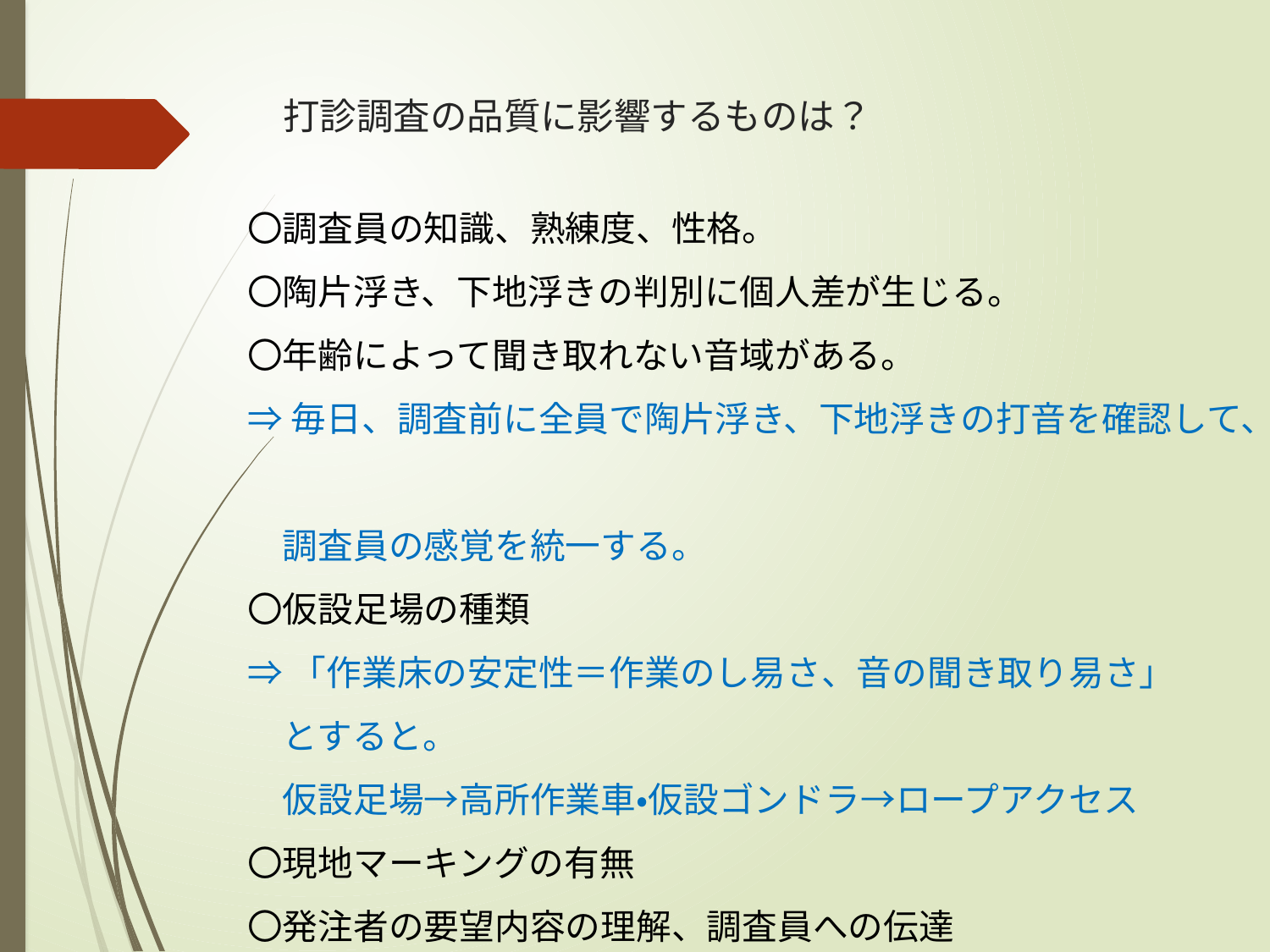

# 打診調査の品質に影響するものは？
〇調査員の知識、熟練度、性格。
〇陶片浮き、下地浮きの判別に個人差が生じる。
〇年齢によって聞き取れない音域がある。
⇒毎日、調査前に全員で陶片浮き、下地浮きの打音を確認して、
　調査員の感覚を統一する。
〇仮設足場の種類
⇒「作業床の安定性＝作業のし易さ、音の聞き取り易さ」
　とすると。
　仮設足場→高所作業車・仮設ゴンドラ→ロープアクセス
〇現地マーキングの有無
〇発注者の要望内容の理解、調査員への伝達
⇒要望内容によって調査グレードを松竹梅に分ける。